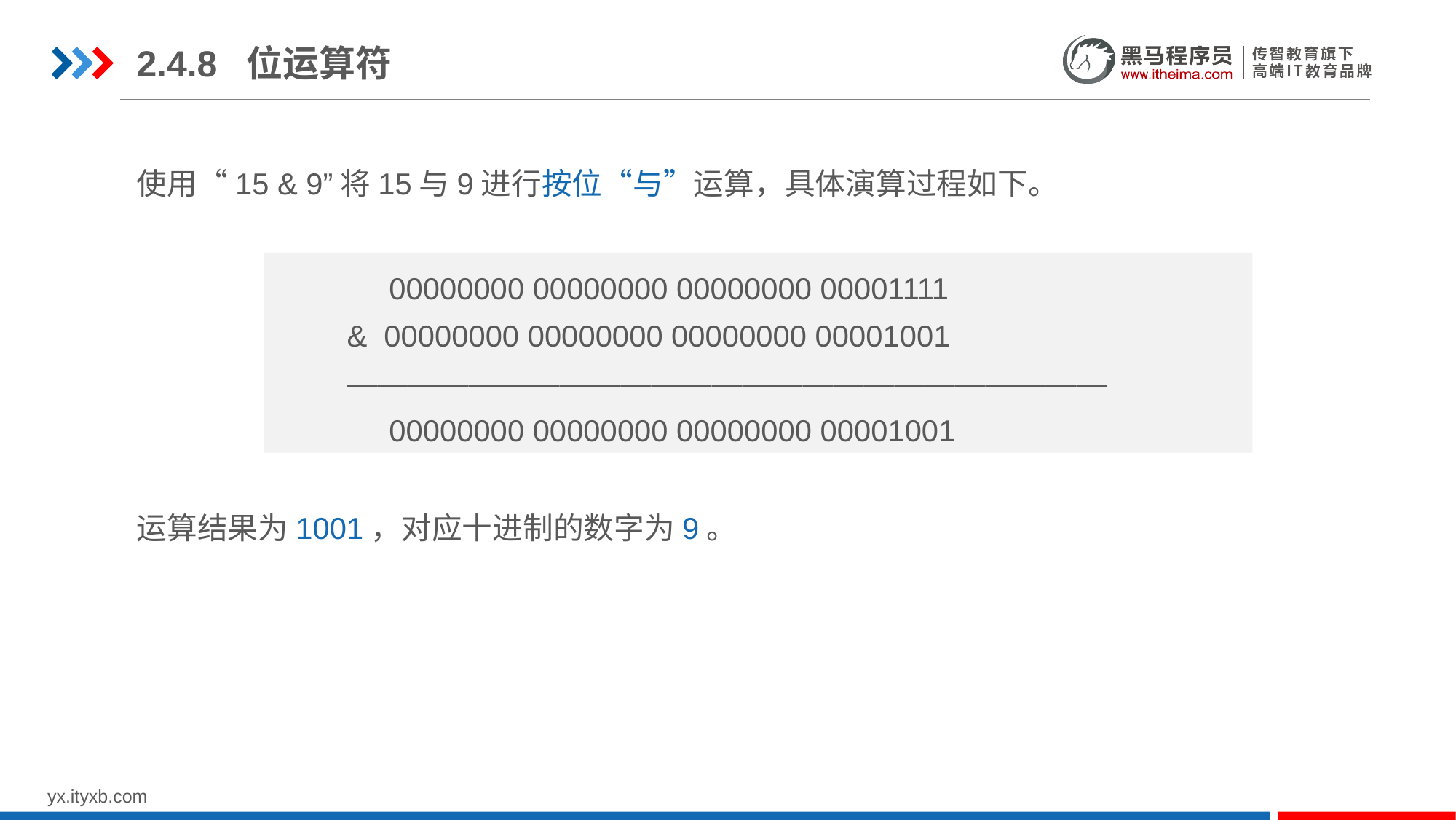

2.4.8  位运算符
使用“15 & 9”将15与9进行按位“与”运算，具体演算过程如下。

     00000000 00000000 00000000 00001111
&  00000000 00000000 00000000 00001001
—————————————————————————
     00000000 00000000 00000000 00001001
运算结果为1001，对应十进制的数字为9。